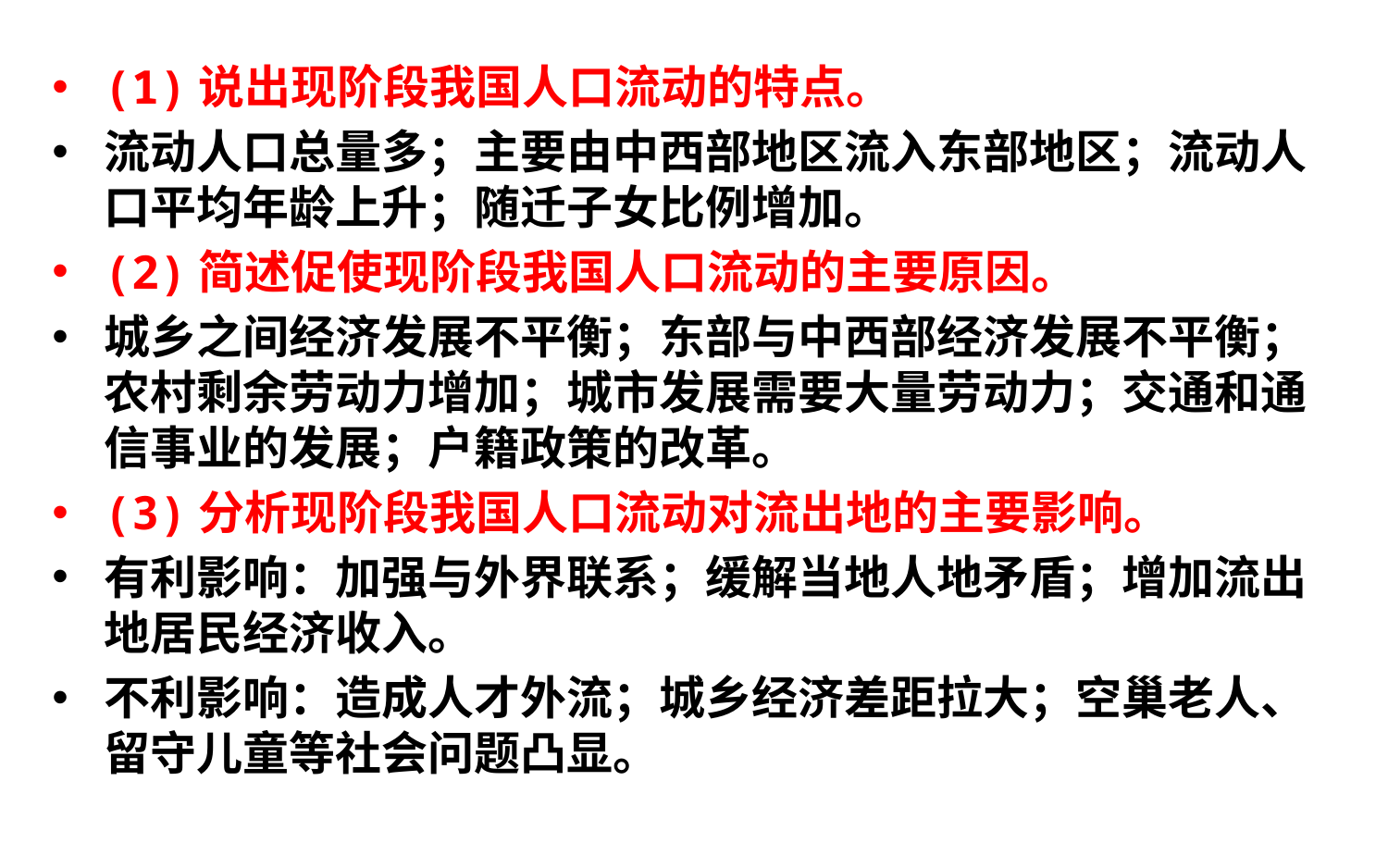

(1)说出现阶段我国人口流动的特点。
流动人口总量多；主要由中西部地区流入东部地区；流动人口平均年龄上升；随迁子女比例增加。
(2)简述促使现阶段我国人口流动的主要原因。
城乡之间经济发展不平衡；东部与中西部经济发展不平衡；农村剩余劳动力增加；城市发展需要大量劳动力；交通和通信事业的发展；户籍政策的改革。
(3)分析现阶段我国人口流动对流出地的主要影响。
有利影响：加强与外界联系；缓解当地人地矛盾；增加流出地居民经济收入。
不利影响：造成人才外流；城乡经济差距拉大；空巢老人、留守儿童等社会问题凸显。